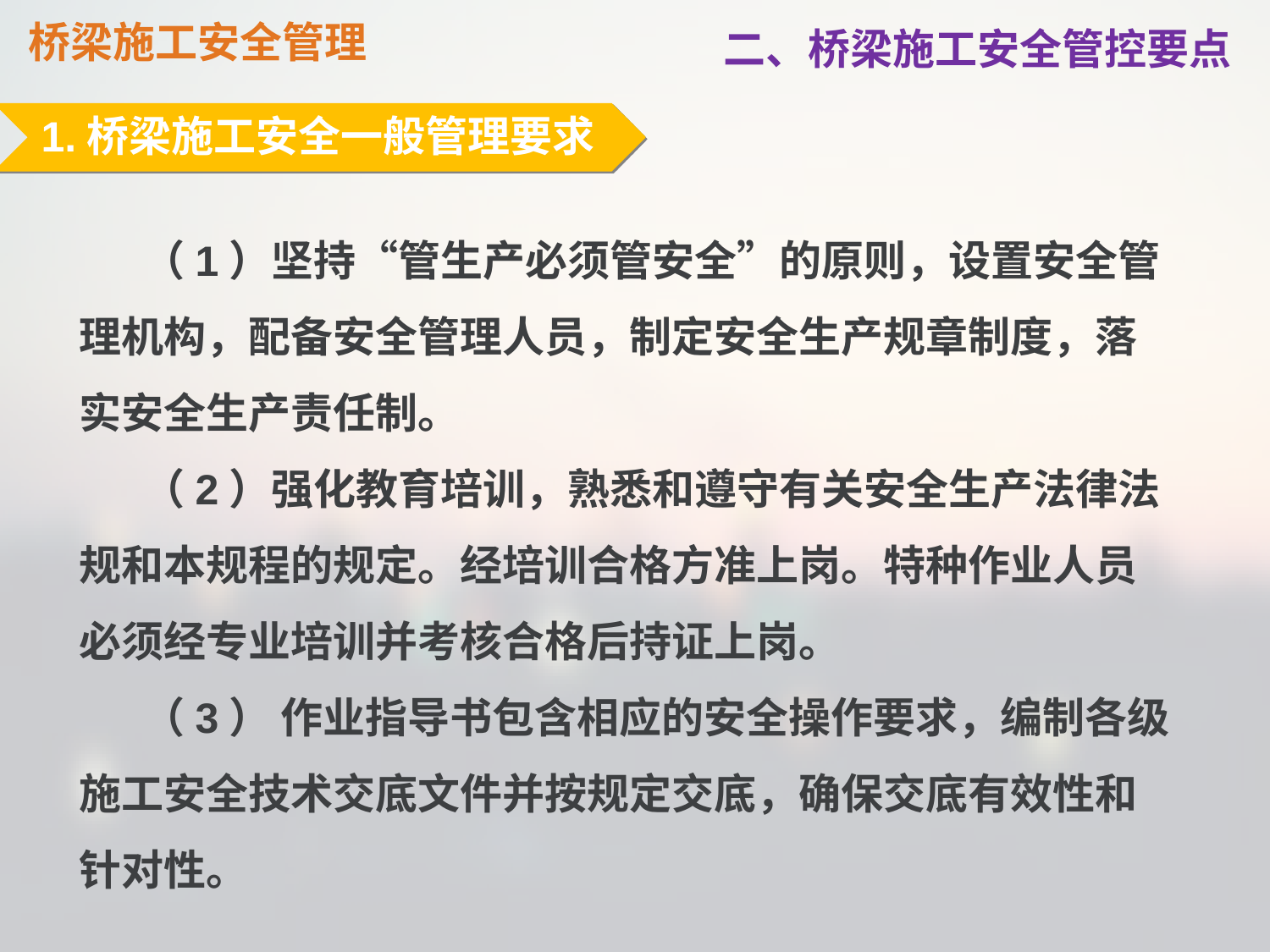

桥梁施工安全管理
二、桥梁施工安全管控要点
1.桥梁施工安全一般管理要求
（1）坚持“管生产必须管安全”的原则，设置安全管理机构，配备安全管理人员，制定安全生产规章制度，落实安全生产责任制。
（2）强化教育培训，熟悉和遵守有关安全生产法律法规和本规程的规定。经培训合格方准上岗。特种作业人员必须经专业培训并考核合格后持证上岗。
（3） 作业指导书包含相应的安全操作要求，编制各级施工安全技术交底文件并按规定交底，确保交底有效性和针对性。